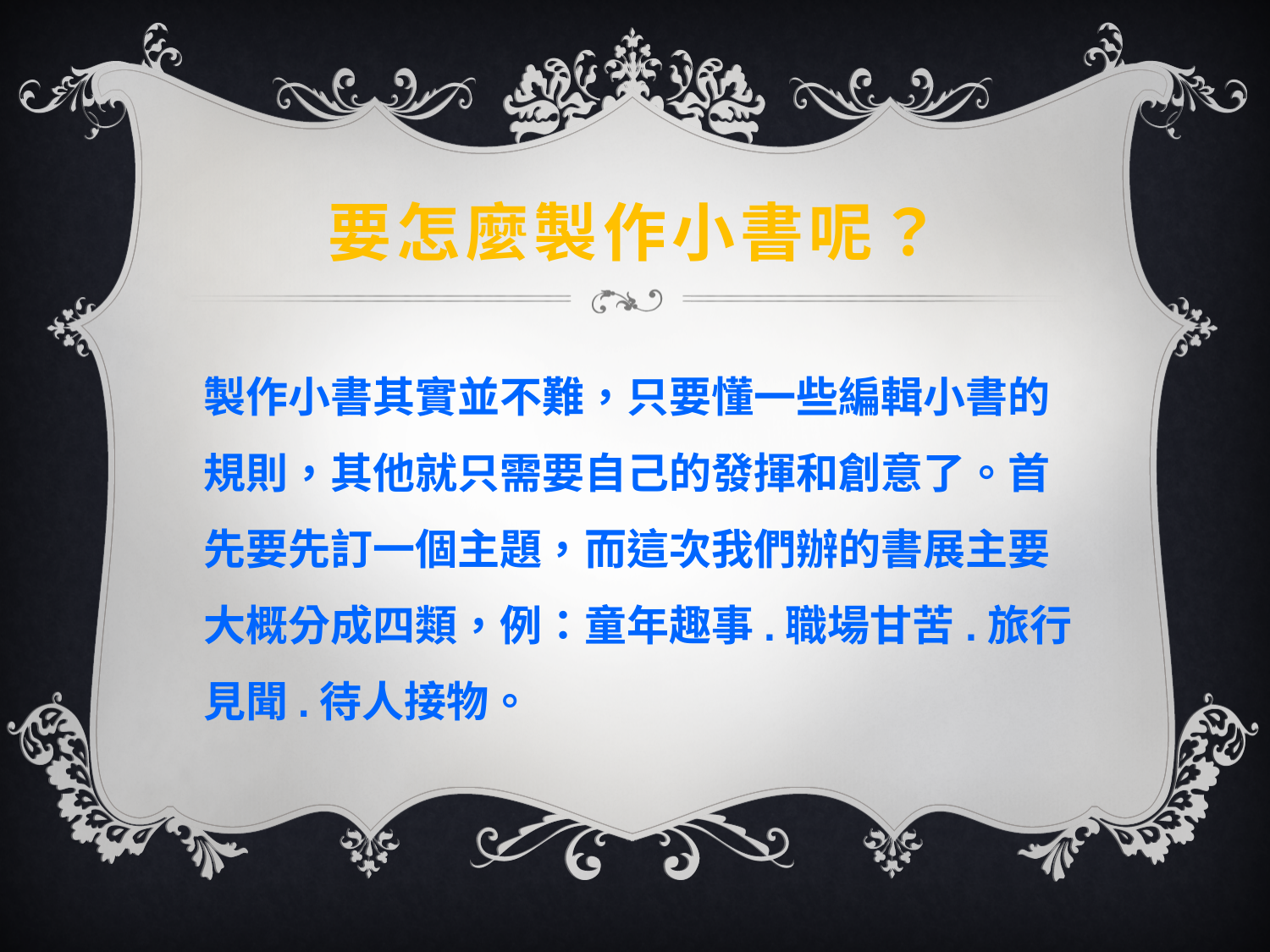

# 要怎麼製作小書呢？
製作小書其實並不難，只要懂一些編輯小書的規則，其他就只需要自己的發揮和創意了。首先要先訂一個主題，而這次我們辦的書展主要大概分成四類，例：童年趣事.職場甘苦.旅行見聞.待人接物。